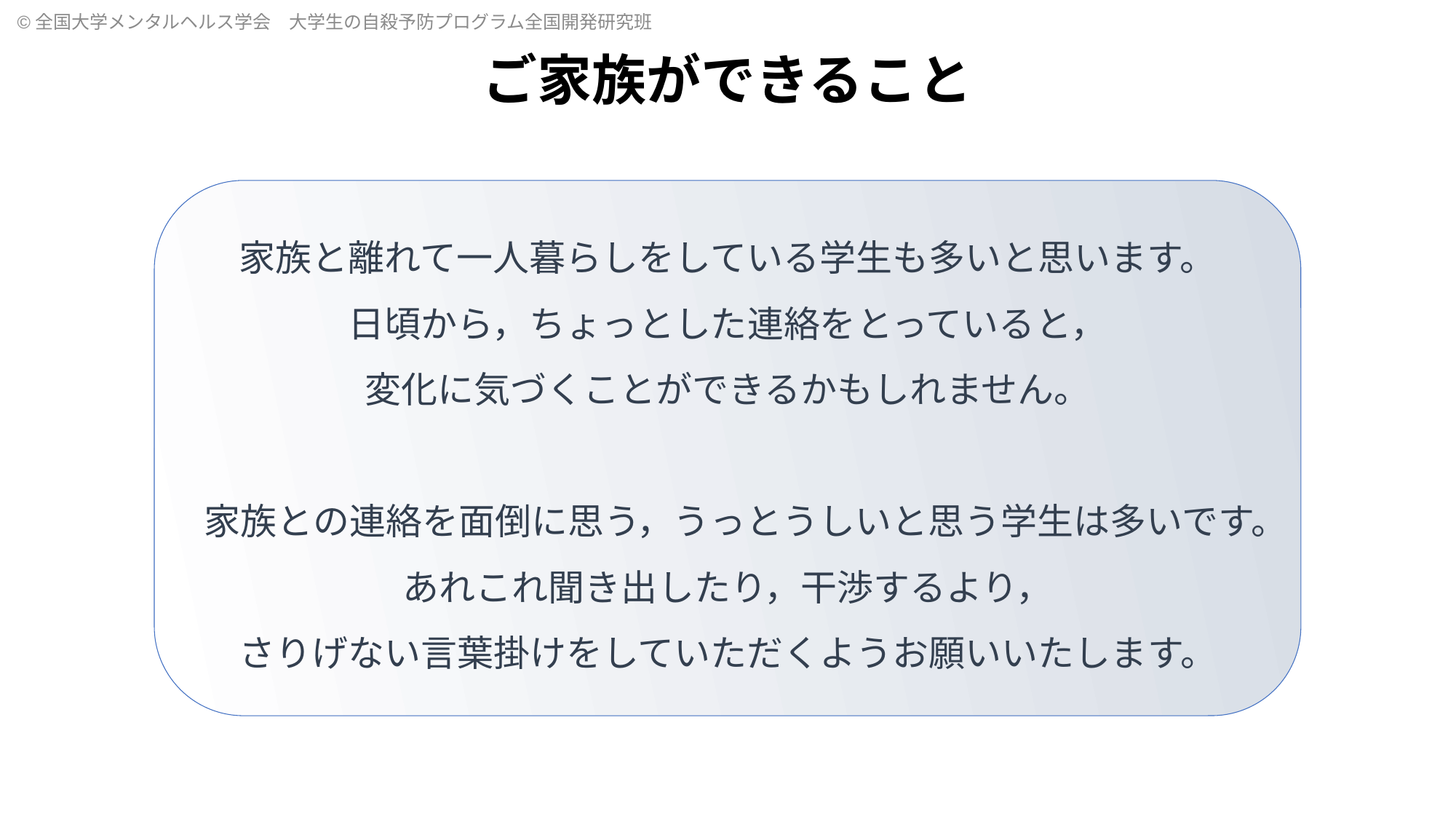

ご家族ができること
家族と離れて一人暮らしをしている学生も多いと思います。
日頃から，ちょっとした連絡をとっていると，
変化に気づくことができるかもしれません。

家族との連絡を面倒に思う，うっとうしいと思う学生は多いです。
あれこれ聞き出したり，干渉するより，
さりげない言葉掛けをしていただくようお願いいたします。